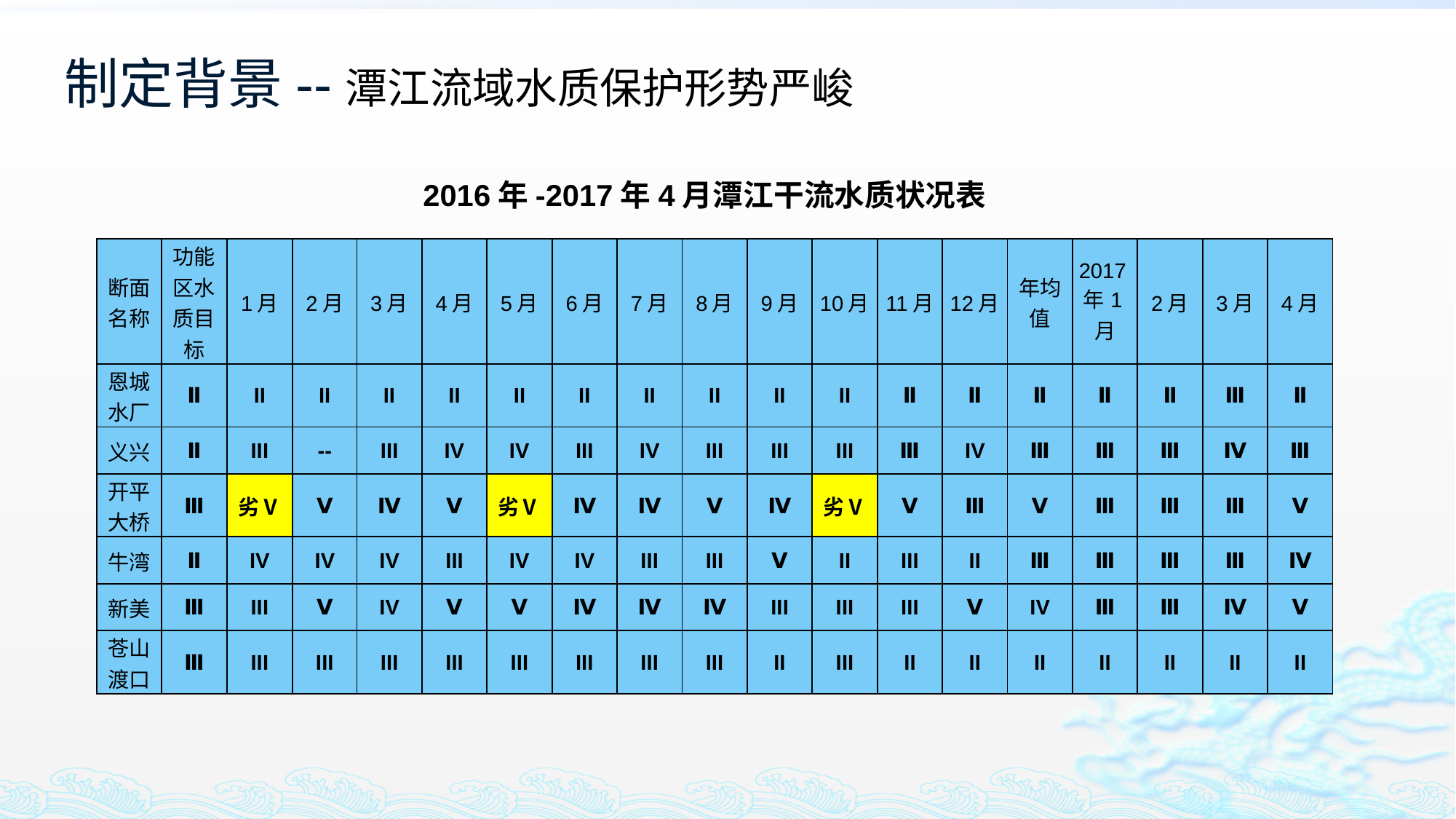

制定背景--潭江流域水质保护形势严峻
2016年-2017年4月潭江干流水质状况表
| 断面名称 | 功能区水质目标 | 1月 | 2月 | 3月 | 4月 | 5月 | 6月 | 7月 | 8月 | 9月 | 10月 | 11月 | 12月 | 年均值 | 2017年1月 | 2月 | 3月 | 4月 |
| --- | --- | --- | --- | --- | --- | --- | --- | --- | --- | --- | --- | --- | --- | --- | --- | --- | --- | --- |
| 恩城水厂 | Ⅱ | II | II | II | II | II | II | II | II | II | II | Ⅱ | Ⅱ | Ⅱ | Ⅱ | Ⅱ | Ⅲ | Ⅱ |
| 义兴 | Ⅱ | III | -- | III | IV | IV | III | IV | III | III | III | Ⅲ | IV | Ⅲ | Ⅲ | Ⅲ | Ⅳ | Ⅲ |
| 开平大桥 | Ⅲ | 劣Ⅴ | Ⅴ | Ⅳ | Ⅴ | 劣Ⅴ | Ⅳ | Ⅳ | Ⅴ | Ⅳ | 劣Ⅴ | Ⅴ | Ⅲ | Ⅴ | Ⅲ | Ⅲ | Ⅲ | Ⅴ |
| 牛湾 | Ⅱ | IV | IV | IV | III | IV | IV | III | III | Ⅴ | II | III | II | Ⅲ | Ⅲ | Ⅲ | Ⅲ | Ⅳ |
| 新美 | Ⅲ | III | Ⅴ | IV | Ⅴ | Ⅴ | Ⅳ | Ⅳ | Ⅳ | III | III | III | Ⅴ | IV | Ⅲ | Ⅲ | Ⅳ | Ⅴ |
| 苍山渡口 | Ⅲ | III | III | III | III | III | III | III | III | II | III | II | II | II | II | II | II | II |